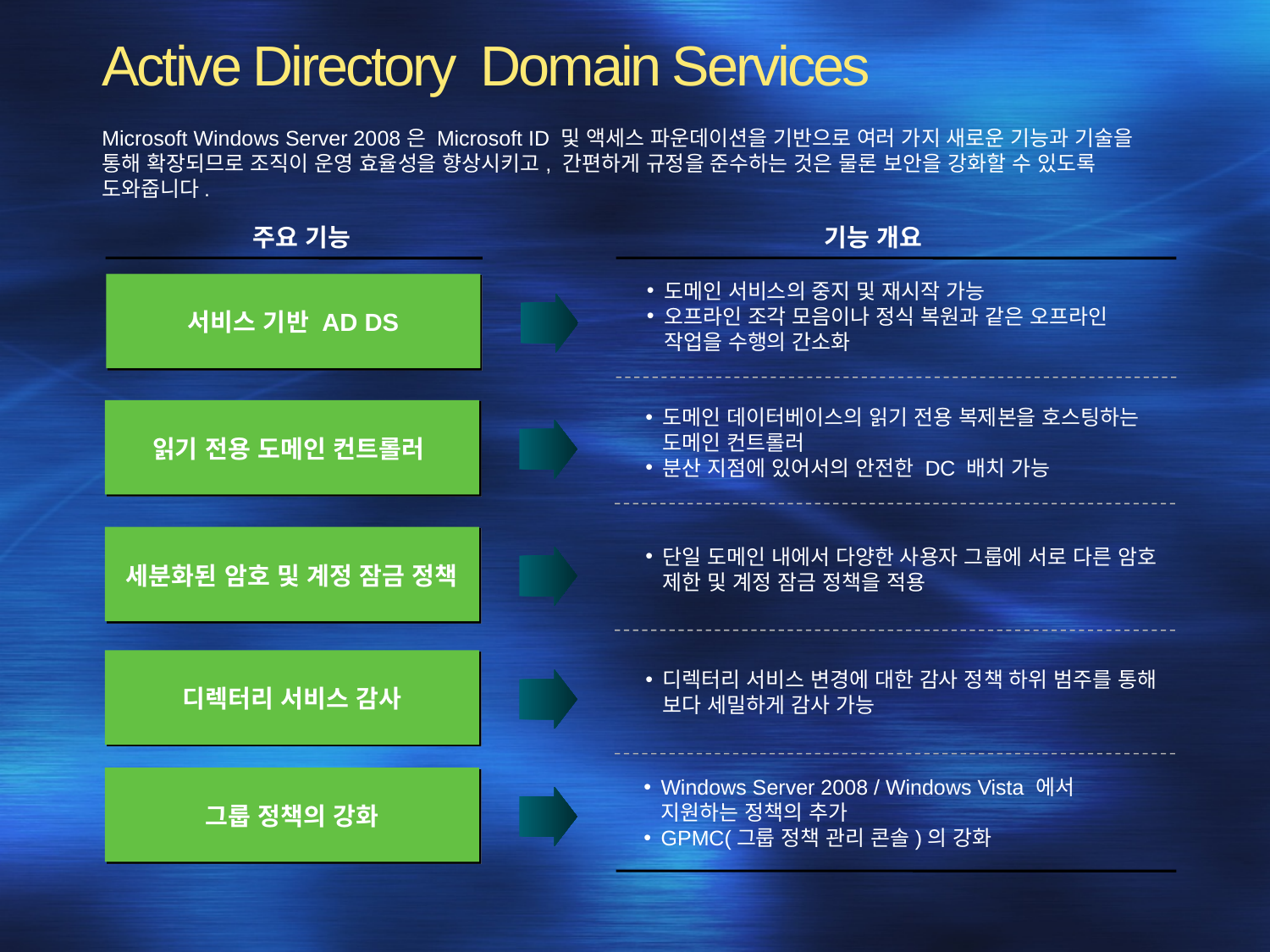

Active Directory  Domain Services
Microsoft Windows Server 2008은 Microsoft ID 및 액세스 파운데이션을 기반으로 여러 가지 새로운 기능과 기술을 통해 확장되므로 조직이 운영 효율성을 향상시키고, 간편하게 규정을 준수하는 것은 물론 보안을 강화할 수 있도록 도와줍니다.
주요 기능
기능 개요

도메인 서비스의 중지 및 재시작 가능
오프라인 조각 모음이나 정식 복원과 같은 오프라인 작업을 수행의 간소화
서비스 기반 AD DS

도메인 데이터베이스의 읽기 전용 복제본을 호스팅하는 도메인 컨트롤러
분산 지점에 있어서의 안전한 DC 배치 가능
읽기 전용 도메인 컨트롤러

단일 도메인 내에서 다양한 사용자 그룹에 서로 다른 암호 제한 및 계정 잠금 정책을 적용
세분화된 암호 및 계정 잠금 정책

디렉터리 서비스 변경에 대한 감사 정책 하위 범주를 통해 보다 세밀하게 감사 가능
디렉터리 서비스 감사

Windows Server 2008 / Windows Vista 에서 지원하는 정책의 추가
GPMC(그룹 정책 관리 콘솔)의 강화
그룹 정책의 강화